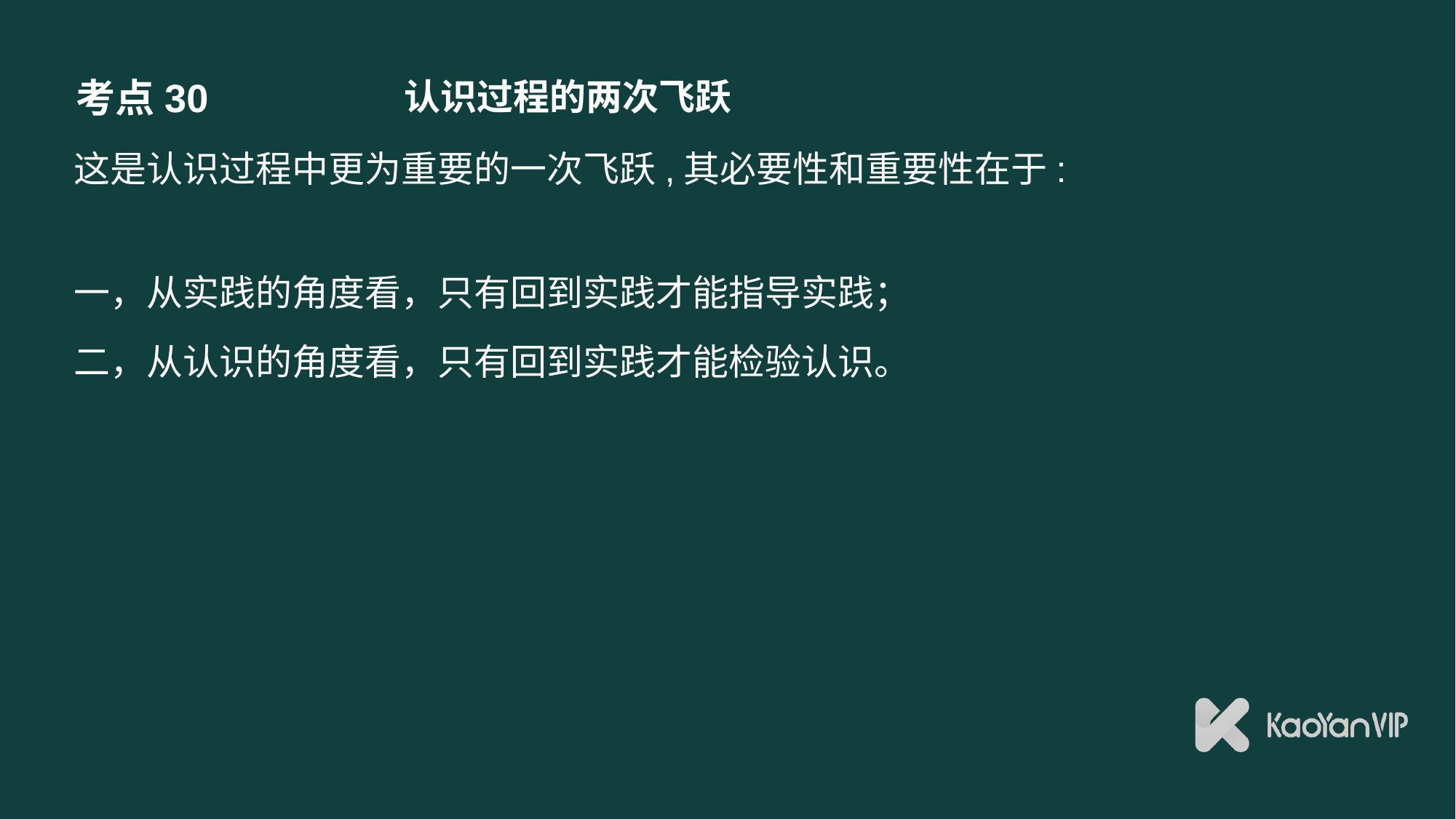

# 认识过程的两次飞跃
考点30
这是认识过程中更为重要的一次飞跃,其必要性和重要性在于:
一，从实践的角度看，只有回到实践才能指导实践；
二，从认识的角度看，只有回到实践才能检验认识。